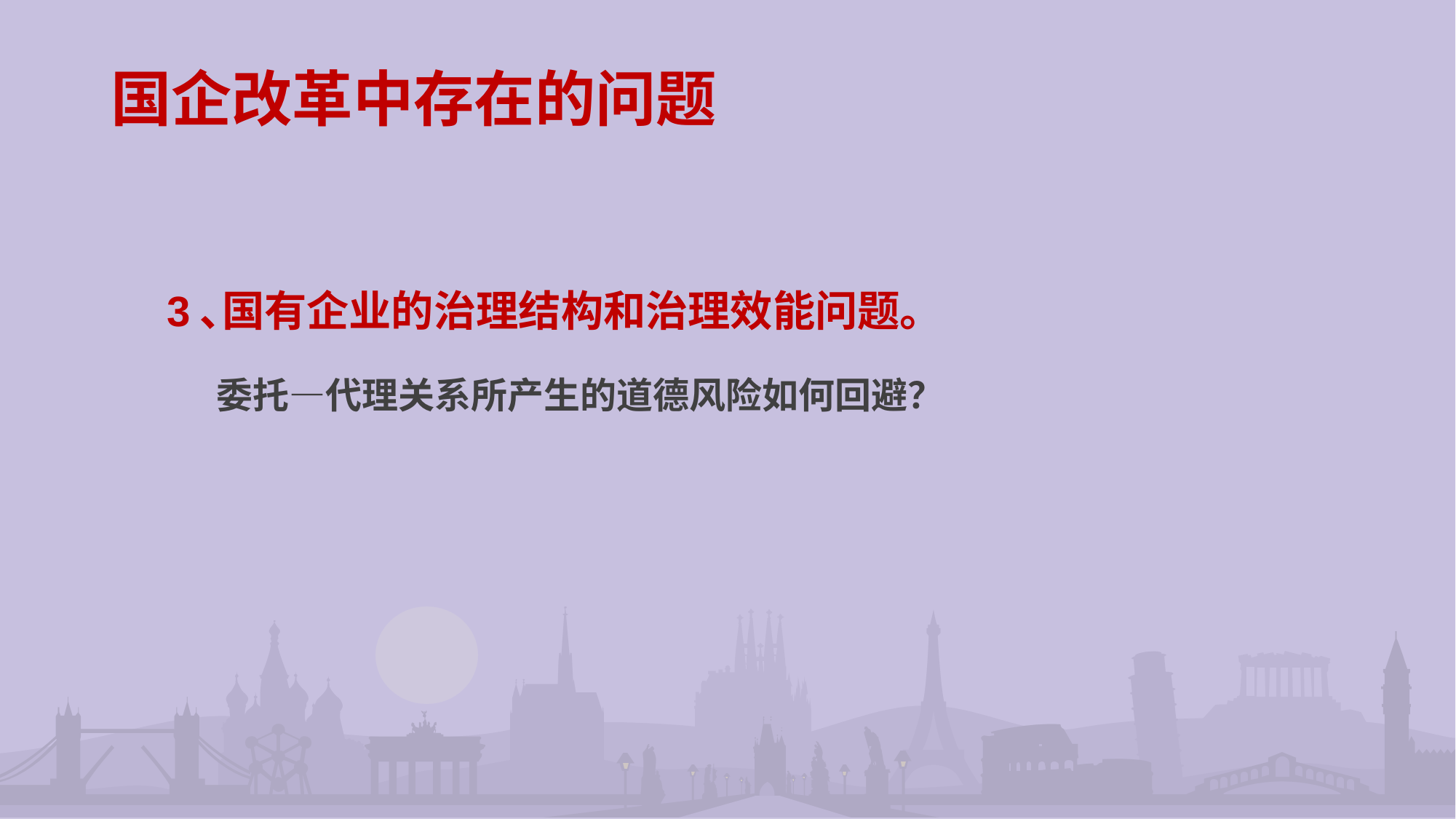

# 国企改革中存在的问题
3､国有企业的治理结构和治理效能问题。
     委托—代理关系所产生的道德风险如何回避？